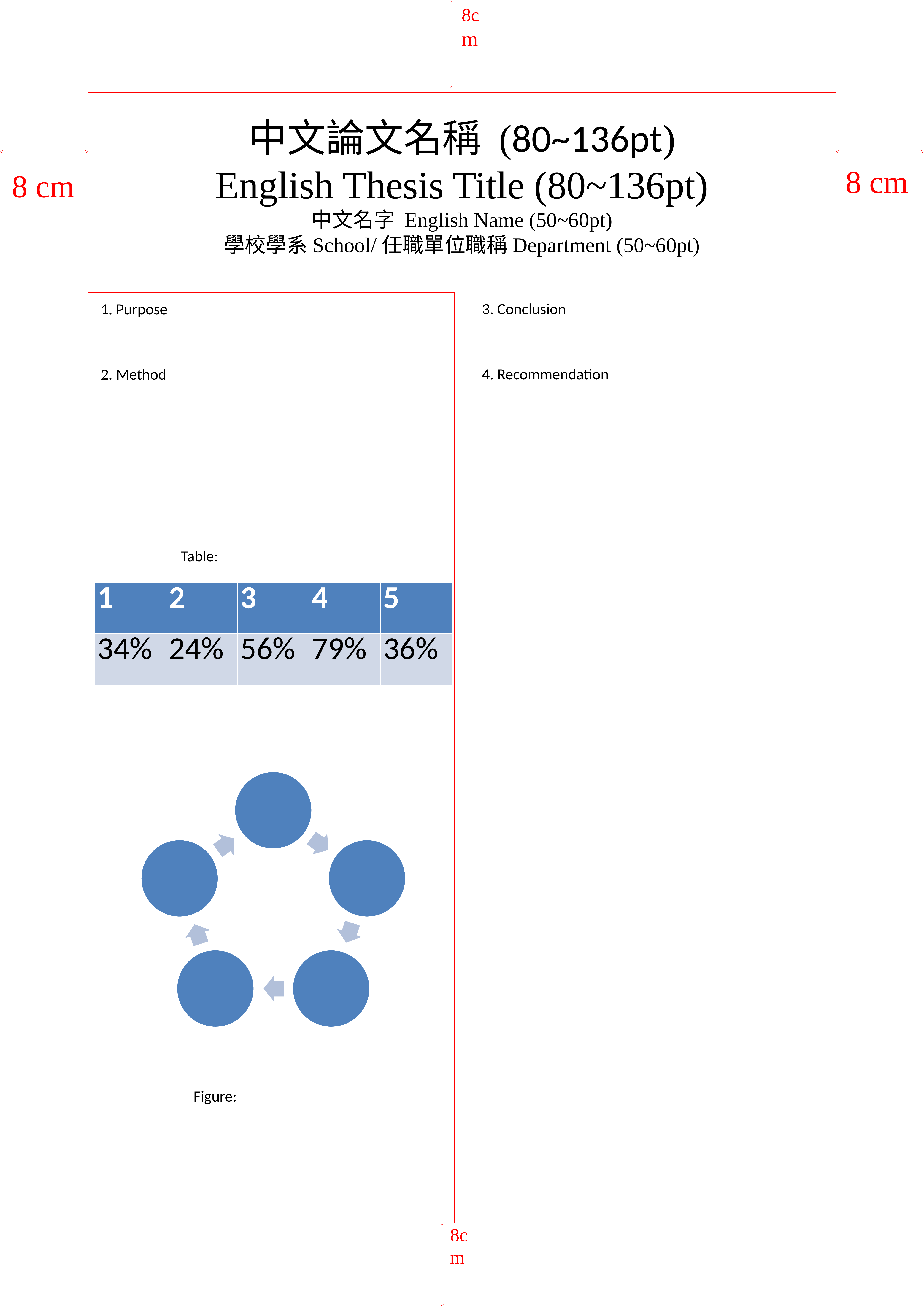

8cm
# 中文論文名稱 (80~136pt) English Thesis Title (80~136pt) 中文名字 English Name (50~60pt) 學校學系School/任職單位職稱Department (50~60pt)
8 cm
8 cm
3. Conclusion

4. Recommendation
1. Purpose

2. Method

Table:
| 1 | 2 | 3 | 4 | 5 |
| --- | --- | --- | --- | --- |
| 34% | 24% | 56% | 79% | 36% |

Figure:

8cm